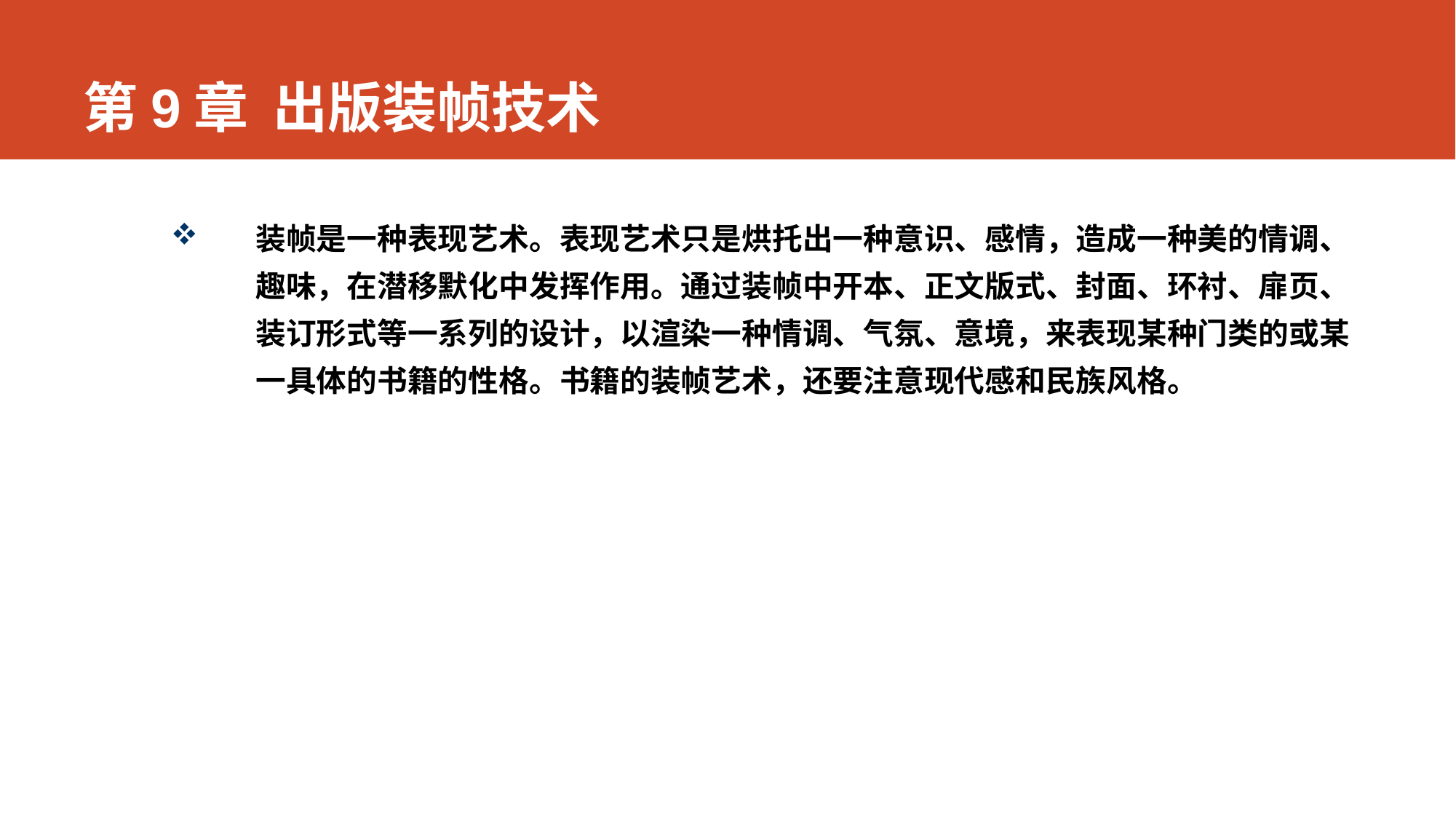

# 第9章  出版装帧技术
装帧是一种表现艺术。表现艺术只是烘托出一种意识、感情，造成一种美的情调、趣味，在潜移默化中发挥作用。通过装帧中开本、正文版式、封面、环衬、扉页、装订形式等一系列的设计，以渲染一种情调、气氛、意境，来表现某种门类的或某一具体的书籍的性格。书籍的装帧艺术，还要注意现代感和民族风格。